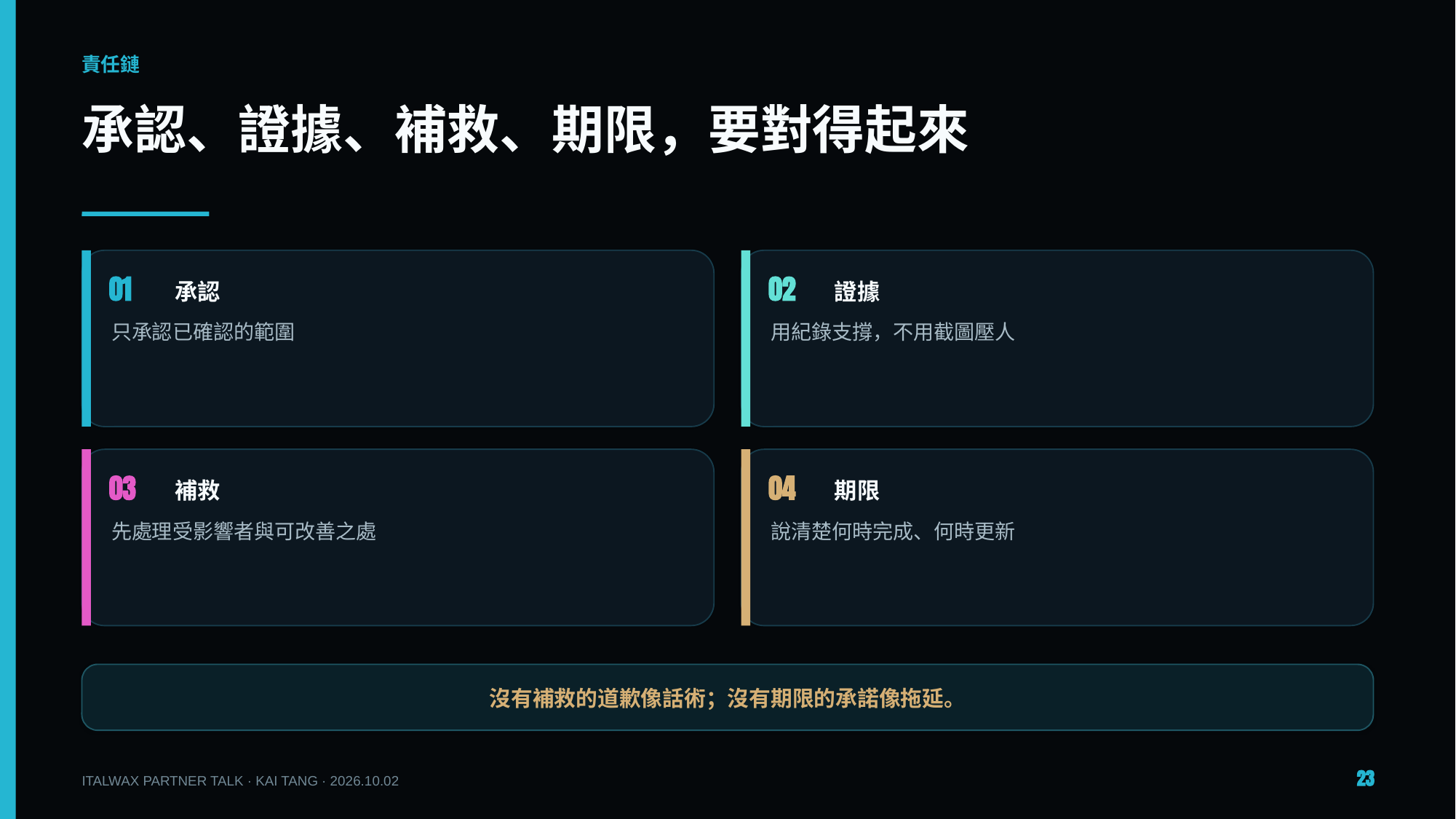

責任鏈
承認、證據、補救、期限，要對得起來

01
承認
02
證據
只承認已確認的範圍
用紀錄支撐，不用截圖壓人

03
補救
04
期限
先處理受影響者與可改善之處
說清楚何時完成、何時更新

沒有補救的道歉像話術；沒有期限的承諾像拖延。
23
ITALWAX PARTNER TALK · KAI TANG · 2026.10.02